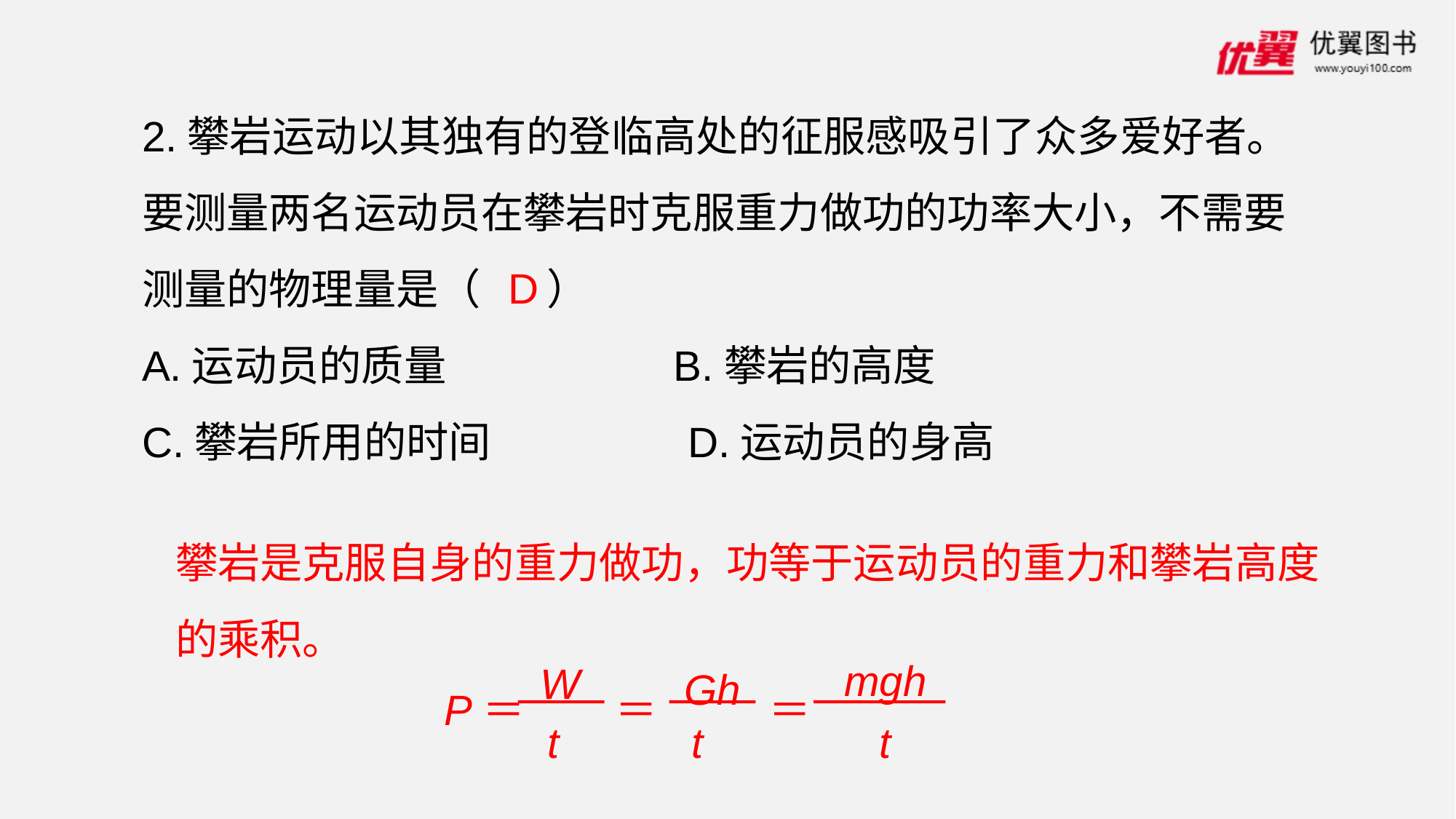

2.攀岩运动以其独有的登临高处的征服感吸引了众多爱好者。要测量两名运动员在攀岩时克服重力做功的功率大小，不需要测量的物理量是（       ）
A.运动员的质量		         B.攀岩的高度
C.攀岩所用的时间		D.运动员的身高
D
攀岩是克服自身的重力做功，功等于运动员的重力和攀岩高度的乘积。
mgh
t

W
t

Gh
t

P＝
＝
＝